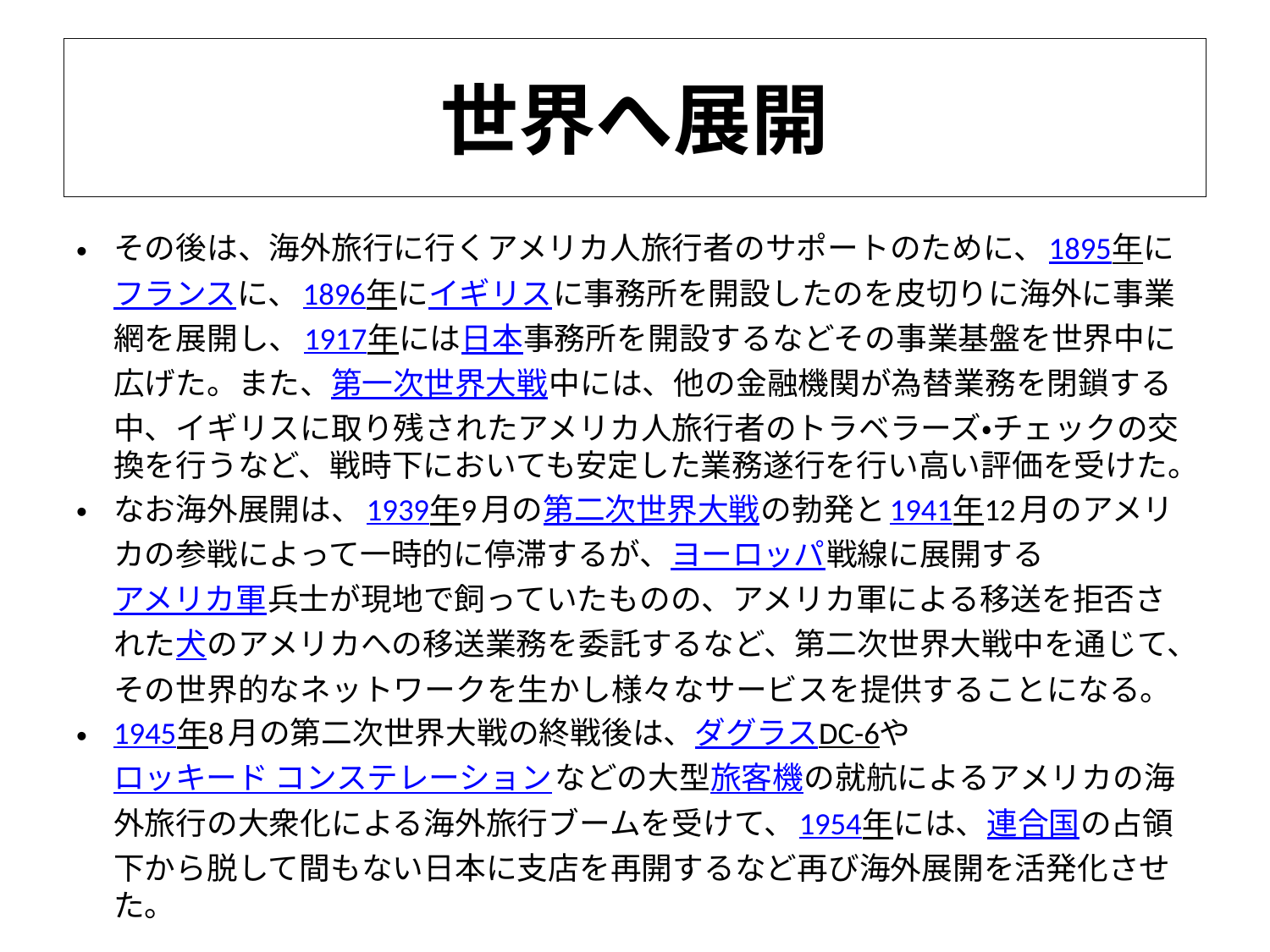

# 世界へ展開
その後は、海外旅行に行くアメリカ人旅行者のサポートのために、1895年にフランスに、1896年にイギリスに事務所を開設したのを皮切りに海外に事業網を展開し、1917年には日本事務所を開設するなどその事業基盤を世界中に広げた。また、第一次世界大戦中には、他の金融機関が為替業務を閉鎖する中、イギリスに取り残されたアメリカ人旅行者のトラベラーズ・チェックの交換を行うなど、戦時下においても安定した業務遂行を行い高い評価を受けた。
なお海外展開は、1939年9月の第二次世界大戦の勃発と1941年12月のアメリカの参戦によって一時的に停滞するが、ヨーロッパ戦線に展開するアメリカ軍兵士が現地で飼っていたものの、アメリカ軍による移送を拒否された犬のアメリカへの移送業務を委託するなど、第二次世界大戦中を通じて、その世界的なネットワークを生かし様々なサービスを提供することになる。
1945年8月の第二次世界大戦の終戦後は、ダグラスDC-6やロッキード コンステレーションなどの大型旅客機の就航によるアメリカの海外旅行の大衆化による海外旅行ブームを受けて、1954年には、連合国の占領下から脱して間もない日本に支店を再開するなど再び海外展開を活発化させた。